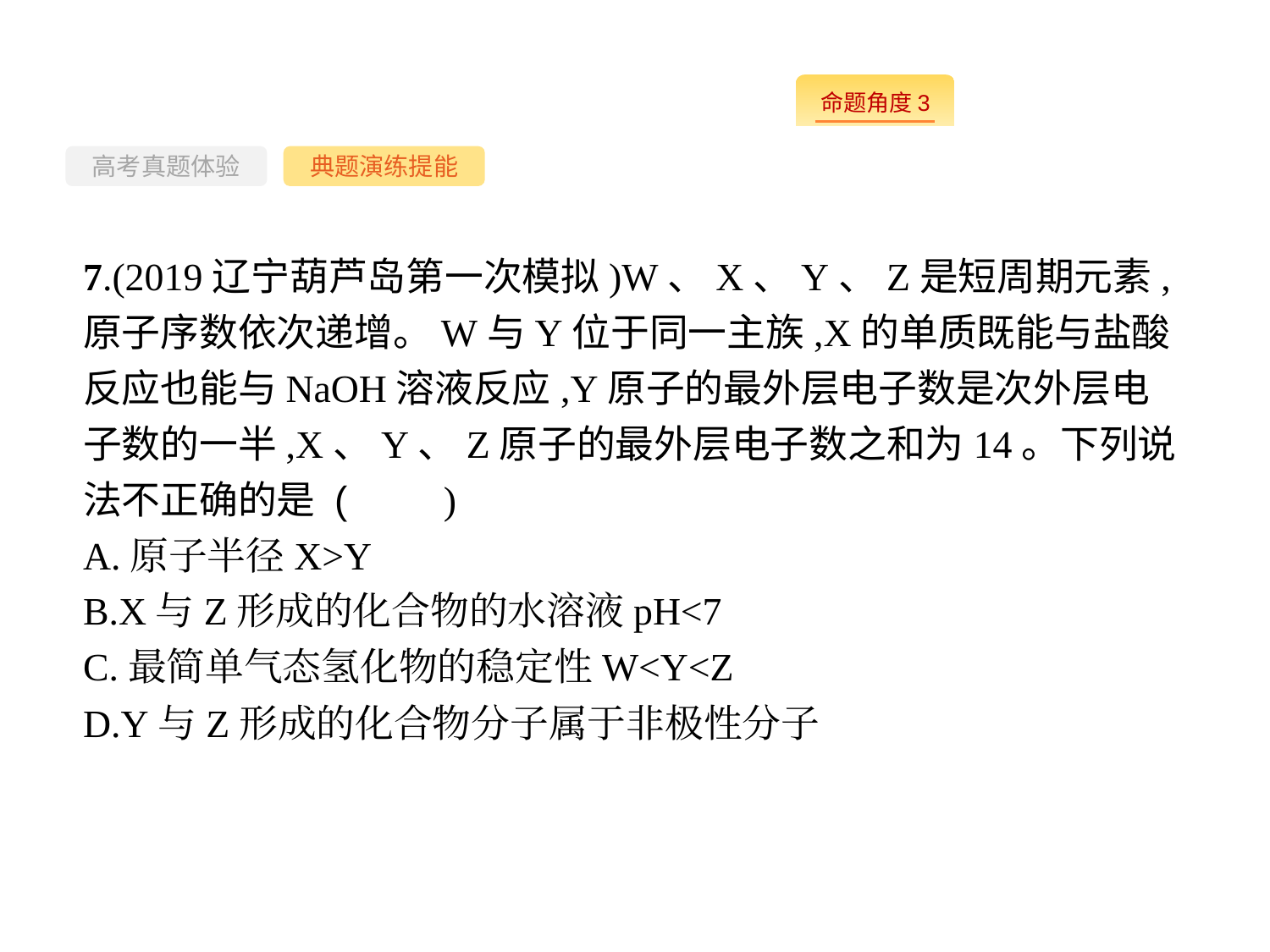

-99-
高考真题体验
典题演练提能
7.(2019辽宁葫芦岛第一次模拟)W、X、Y、Z是短周期元素,原子序数依次递增。W与Y位于同一主族,X的单质既能与盐酸反应也能与NaOH溶液反应,Y原子的最外层电子数是次外层电子数的一半,X、Y、Z原子的最外层电子数之和为14。下列说法不正确的是 (　　)
A.原子半径X>Y
B.X与Z形成的化合物的水溶液pH<7
C.最简单气态氢化物的稳定性W<Y<Z
D.Y与Z形成的化合物分子属于非极性分子